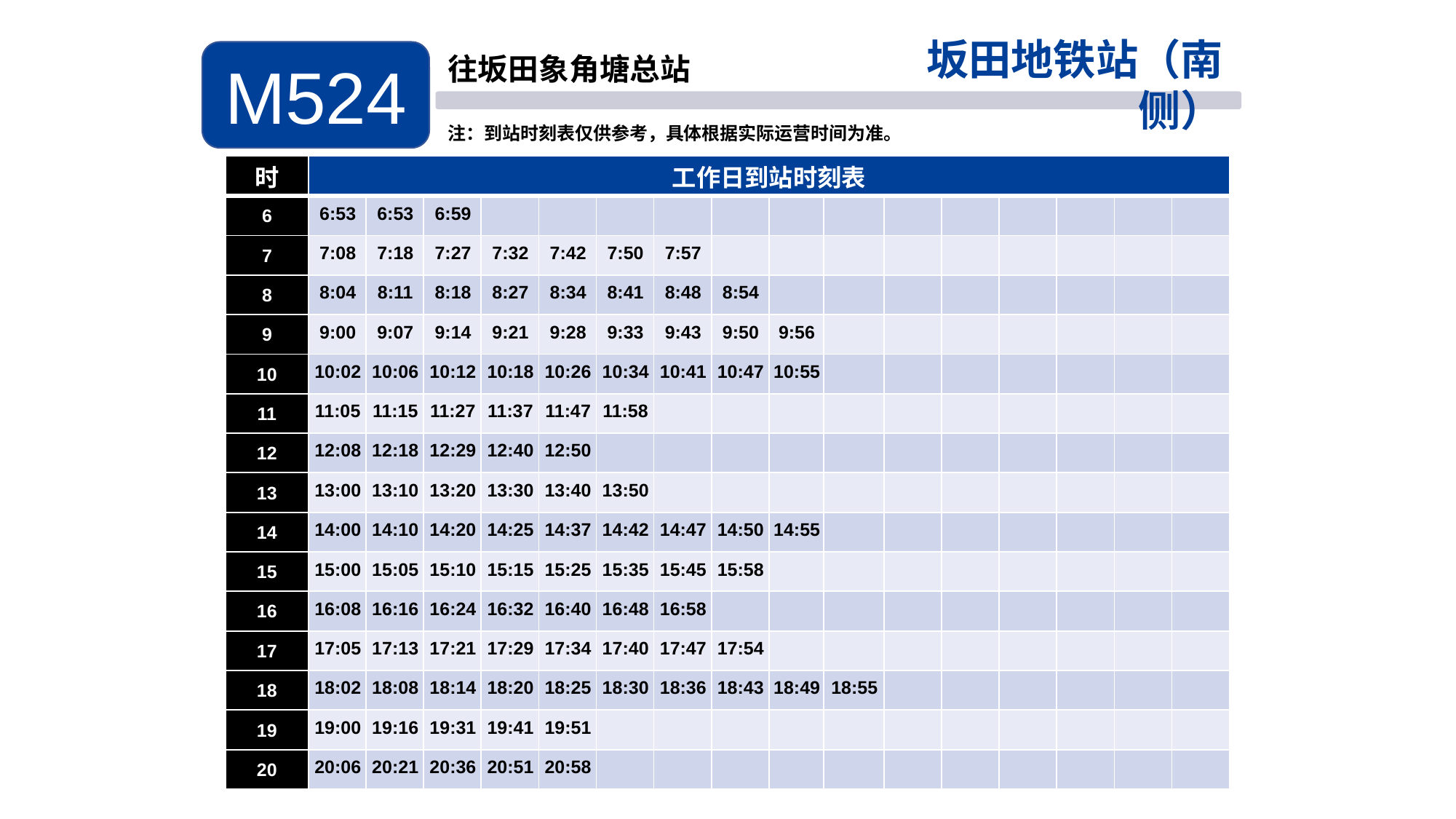

坂田地铁站（南侧）
M524
往坂田象角塘总站

注：到站时刻表仅供参考，具体根据实际运营时间为准。
| 时 | 工作日到站时刻表 |  |  |  |  |  |  |  |  |  |  |  |  |  |  |  |
| --- | --- | --- | --- | --- | --- | --- | --- | --- | --- | --- | --- | --- | --- | --- | --- | --- |
| 6 | 6:53 | 6:53 | 6:59 |  |  |  |  |  |  |  |  |  |  |  |  |  |
| 7 | 7:08 | 7:18 | 7:27 | 7:32 | 7:42 | 7:50 | 7:57 |  |  |  |  |  |  |  |  |  |
| 8 | 8:04 | 8:11 | 8:18 | 8:27 | 8:34 | 8:41 | 8:48 | 8:54 |  |  |  |  |  |  |  |  |
| 9 | 9:00 | 9:07 | 9:14 | 9:21 | 9:28 | 9:33 | 9:43 | 9:50 | 9:56 |  |  |  |  |  |  |  |
| 10 | 10:02 | 10:06 | 10:12 | 10:18 | 10:26 | 10:34 | 10:41 | 10:47 | 10:55 |  |  |  |  |  |  |  |
| 11 | 11:05 | 11:15 | 11:27 | 11:37 | 11:47 | 11:58 |  |  |  |  |  |  |  |  |  |  |
| 12 | 12:08 | 12:18 | 12:29 | 12:40 | 12:50 |  |  |  |  |  |  |  |  |  |  |  |
| 13 | 13:00 | 13:10 | 13:20 | 13:30 | 13:40 | 13:50 |  |  |  |  |  |  |  |  |  |  |
| 14 | 14:00 | 14:10 | 14:20 | 14:25 | 14:37 | 14:42 | 14:47 | 14:50 | 14:55 |  |  |  |  |  |  |  |
| 15 | 15:00 | 15:05 | 15:10 | 15:15 | 15:25 | 15:35 | 15:45 | 15:58 |  |  |  |  |  |  |  |  |
| 16 | 16:08 | 16:16 | 16:24 | 16:32 | 16:40 | 16:48 | 16:58 |  |  |  |  |  |  |  |  |  |
| 17 | 17:05 | 17:13 | 17:21 | 17:29 | 17:34 | 17:40 | 17:47 | 17:54 |  |  |  |  |  |  |  |  |
| 18 | 18:02 | 18:08 | 18:14 | 18:20 | 18:25 | 18:30 | 18:36 | 18:43 | 18:49 | 18:55 |  |  |  |  |  |  |
| 19 | 19:00 | 19:16 | 19:31 | 19:41 | 19:51 |  |  |  |  |  |  |  |  |  |  |  |
| 20 | 20:06 | 20:21 | 20:36 | 20:51 | 20:58 |  |  |  |  |  |  |  |  |  |  |  |